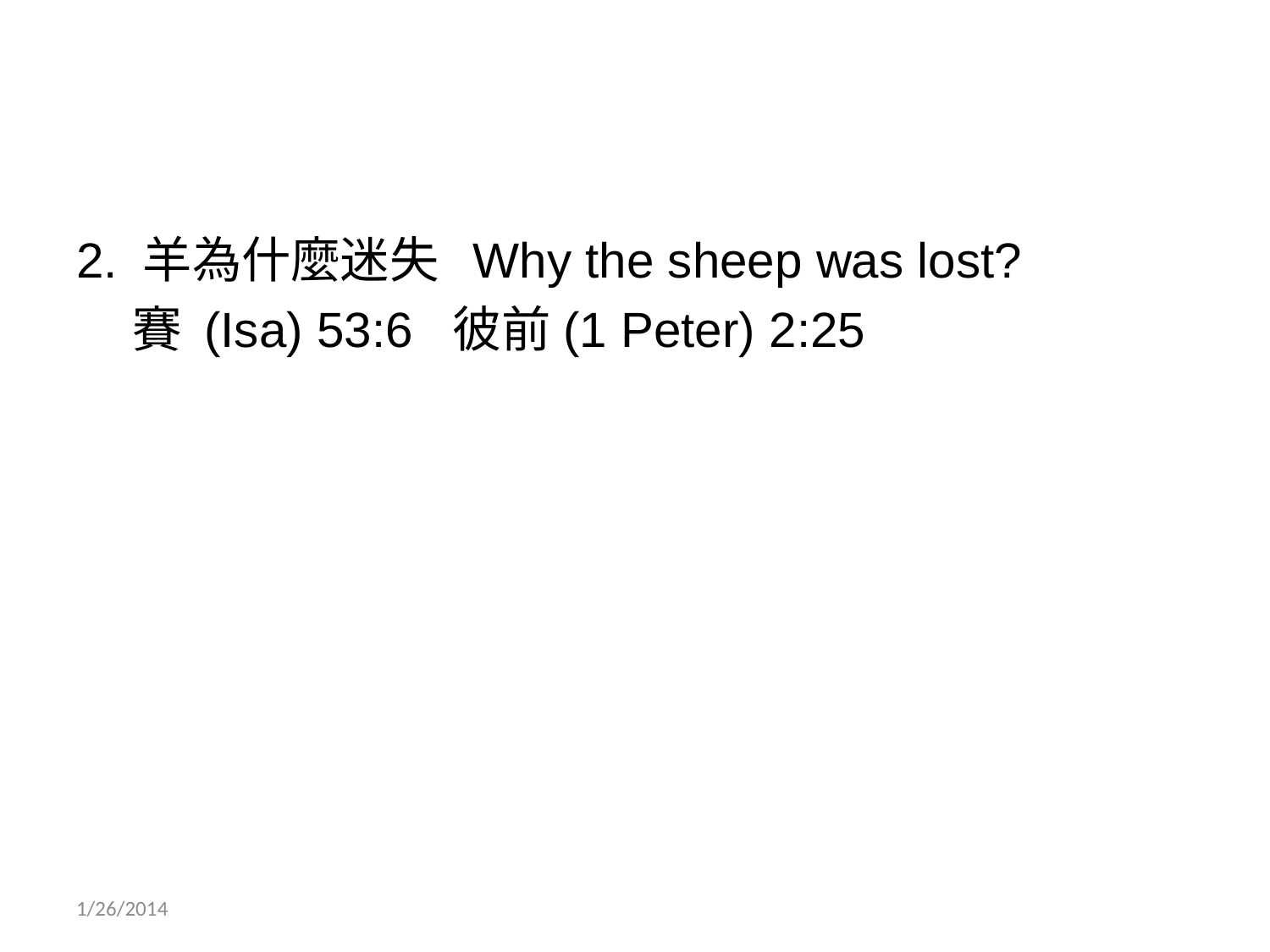

#
2. 羊為什麼迷失  Why the sheep was lost?
    賽 (Isa) 53:6  彼前(1 Peter) 2:25

1/26/2014